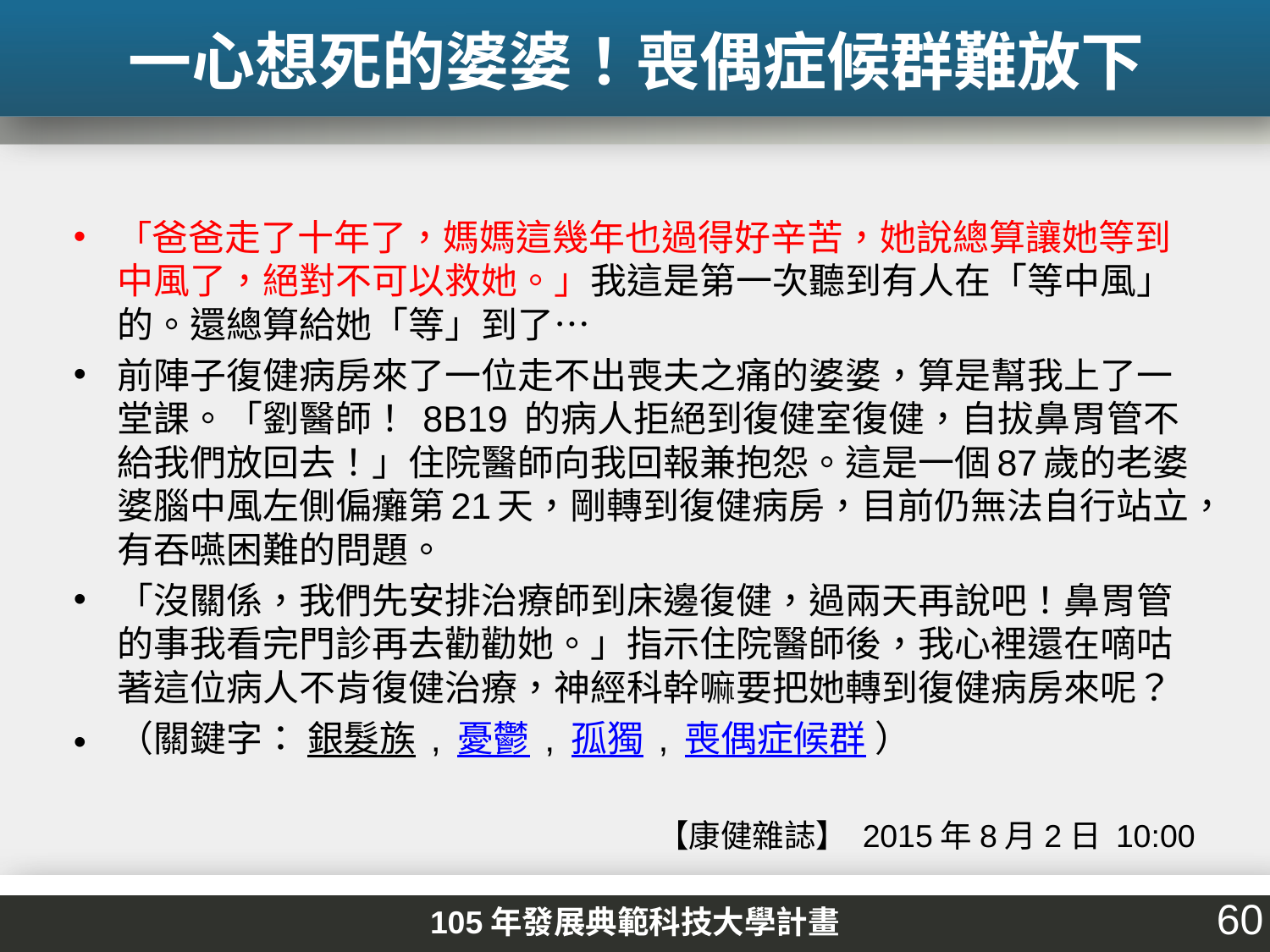

一心想死的婆婆！喪偶症候群難放下
「爸爸走了十年了，媽媽這幾年也過得好辛苦，她說總算讓她等到中風了，絕對不可以救她。」我這是第一次聽到有人在「等中風」的。還總算給她「等」到了…
前陣子復健病房來了一位走不出喪夫之痛的婆婆，算是幫我上了一堂課。「劉醫師！ 8B19 的病人拒絕到復健室復健，自拔鼻胃管不給我們放回去！」住院醫師向我回報兼抱怨。這是一個87歲的老婆婆腦中風左側偏癱第21天，剛轉到復健病房，目前仍無法自行站立，有吞嚥困難的問題。
「沒關係，我們先安排治療師到床邊復健，過兩天再說吧！鼻胃管的事我看完門診再去勸勸她。」指示住院醫師後，我心裡還在嘀咕著這位病人不肯復健治療，神經科幹嘛要把她轉到復健病房來呢？
（關鍵字： 銀髮族 , 憂鬱 , 孤獨 , 喪偶症候群 ）

【康健雜誌】 2015年8月2日 10:00